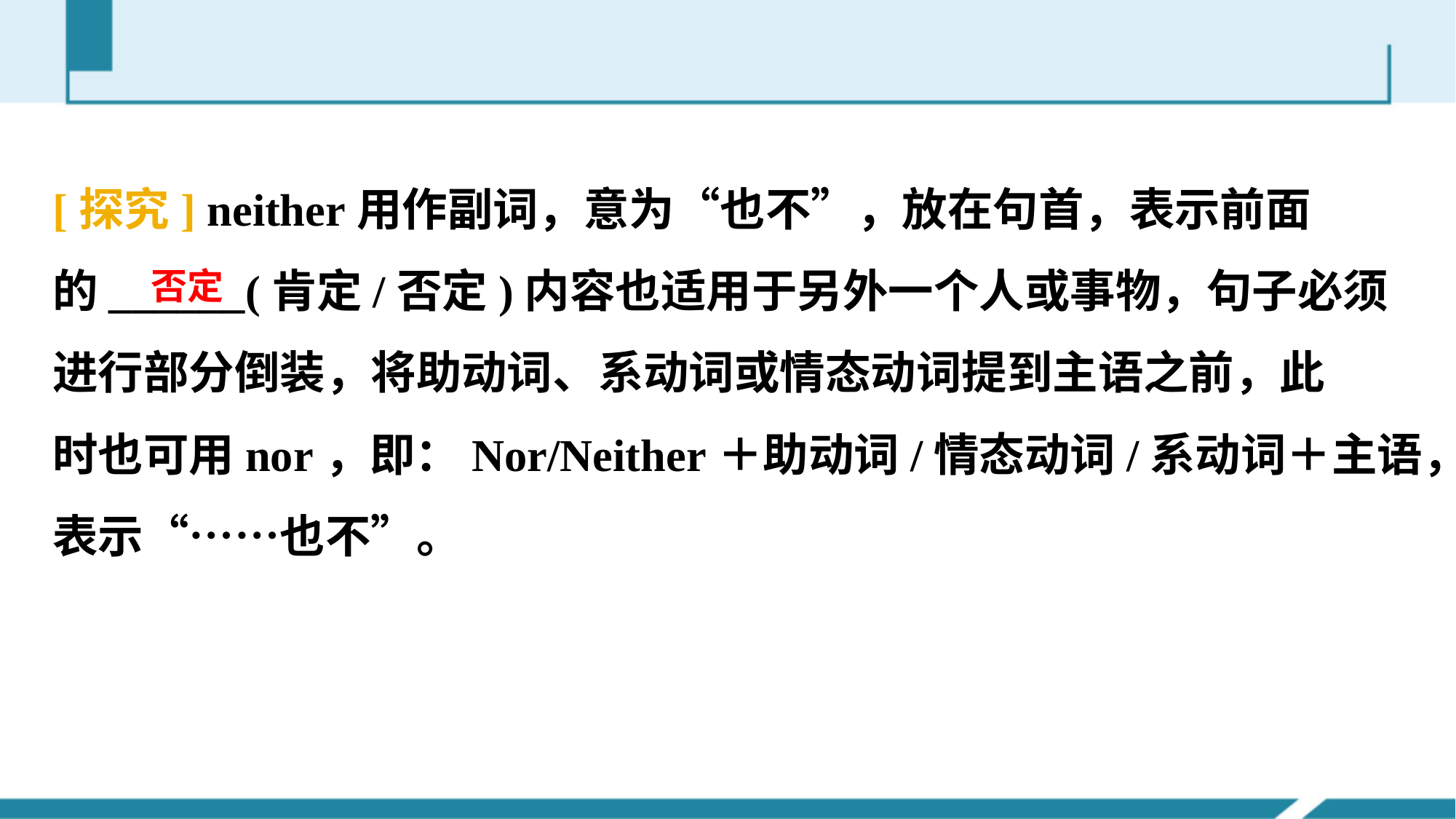

[探究] neither用作副词，意为“也不”，放在句首，表示前面
的______(肯定/否定)内容也适用于另外一个人或事物，句子必须
进行部分倒装，将助动词、系动词或情态动词提到主语之前，此
时也可用nor，即：Nor/Neither＋助动词/情态动词/系动词＋主语，
表示“……也不”。
否定